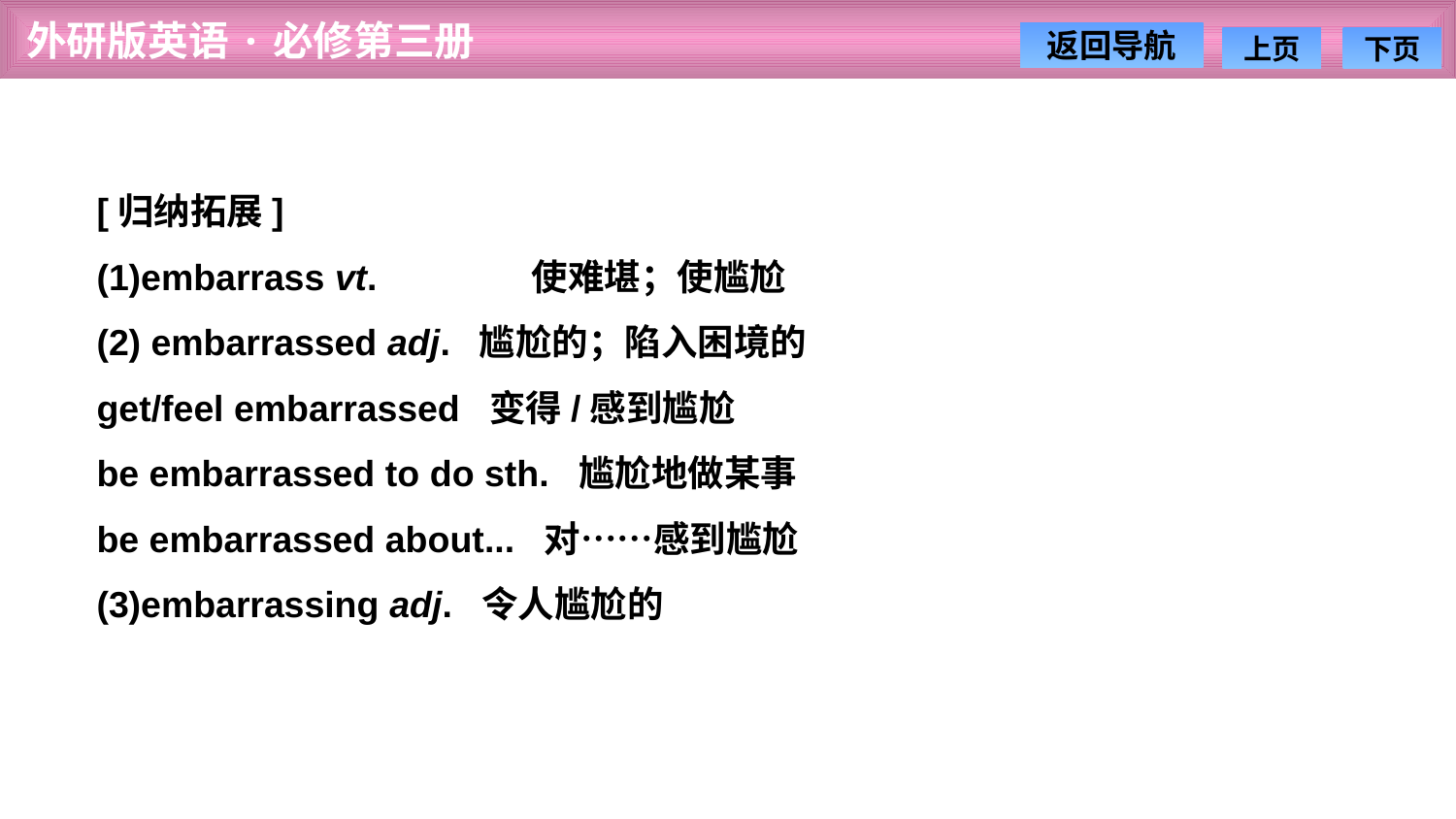

[归纳拓展]
(1)embarrass vt.　　　　使难堪；使尴尬
(2) embarrassed adj.  尴尬的；陷入困境的
get/feel embarrassed  变得/感到尴尬
be embarrassed to do sth.  尴尬地做某事
be embarrassed about...  对……感到尴尬
(3)embarrassing adj.  令人尴尬的